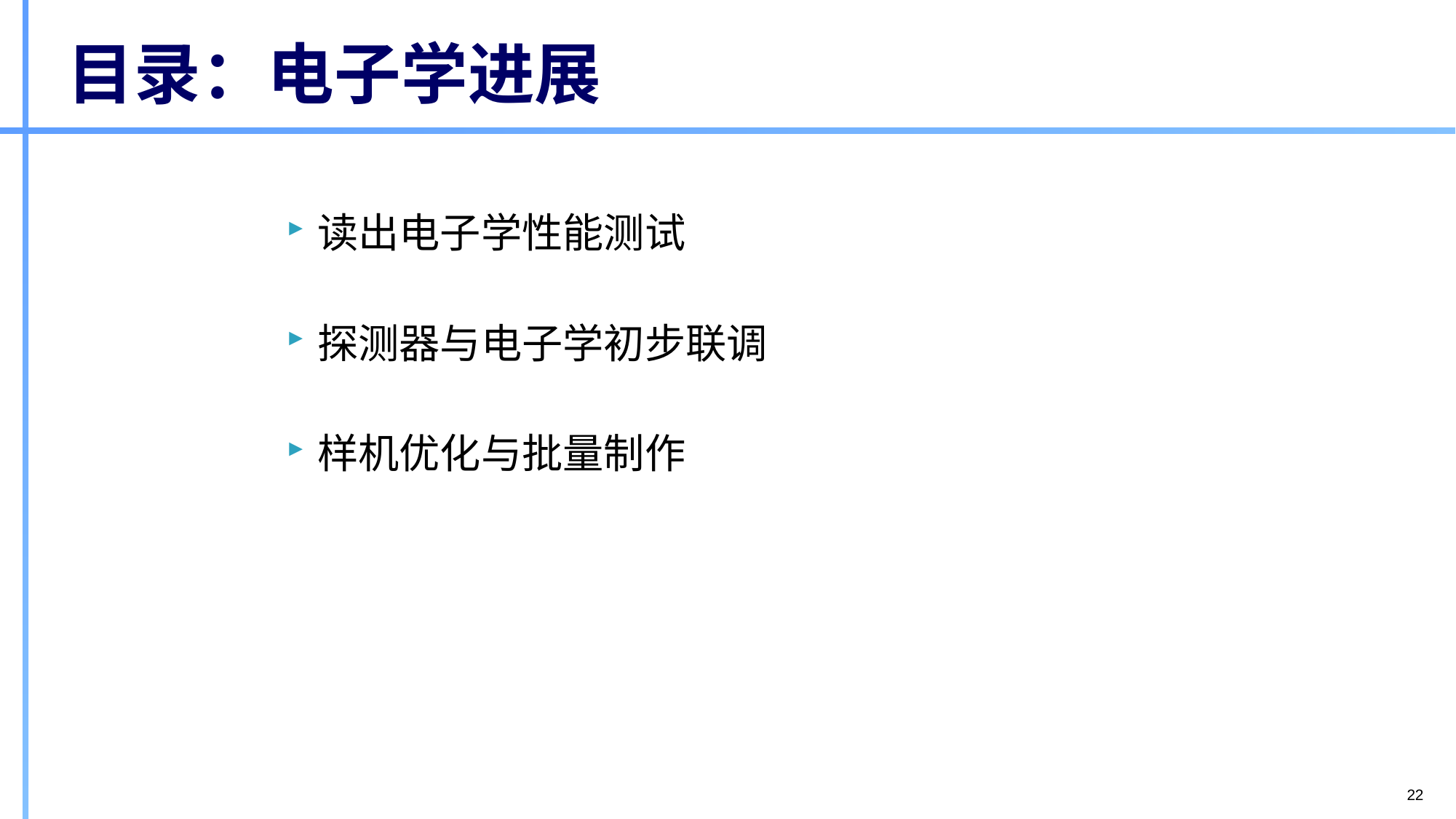

# 目录：电子学进展
读出电子学性能测试

探测器与电子学初步联调

样机优化与批量制作
22